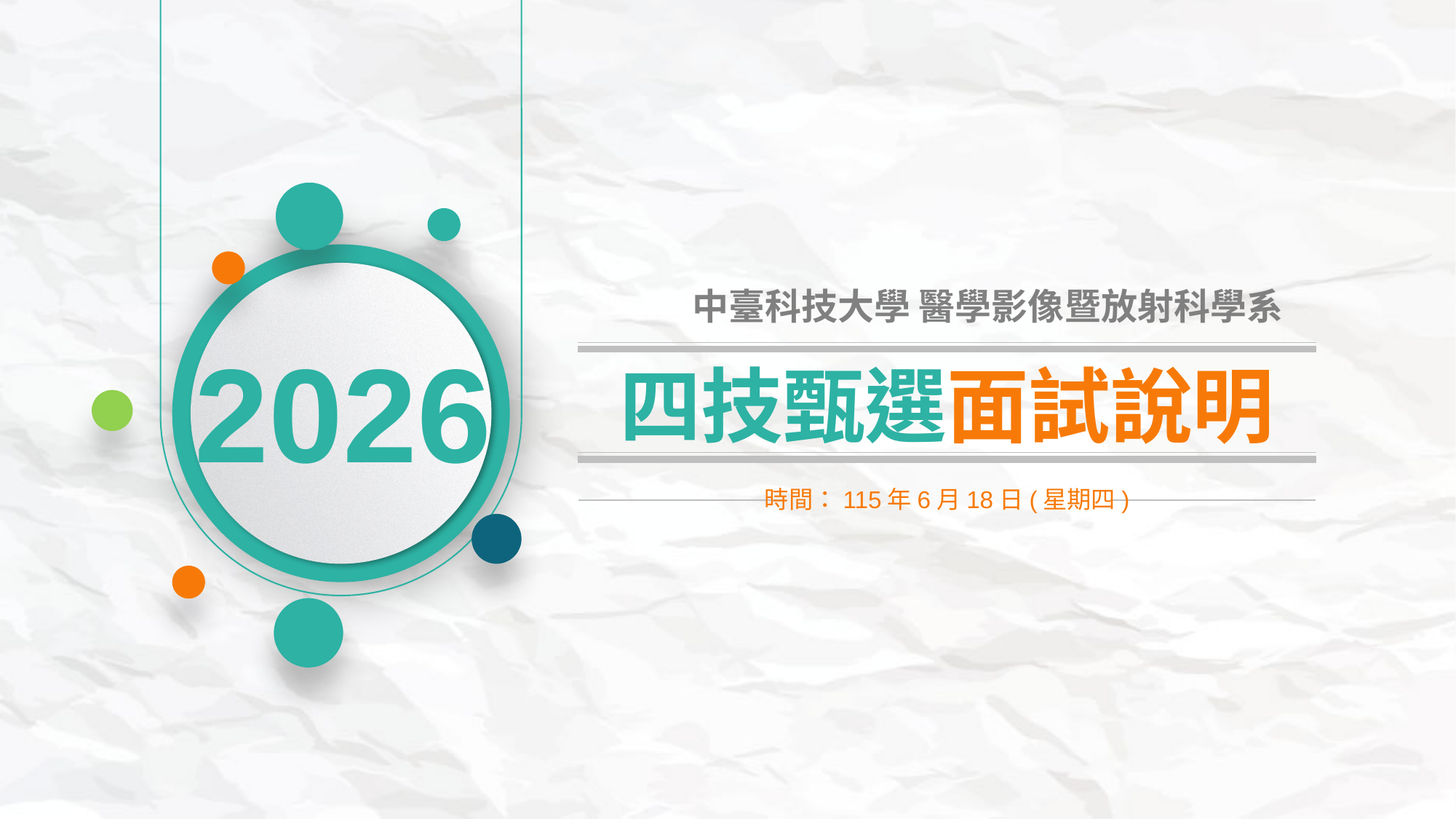

中臺科技大學 醫學影像暨放射科學系
2026
四技甄選面試說明

時間：115年6月18日(星期四)

延时符